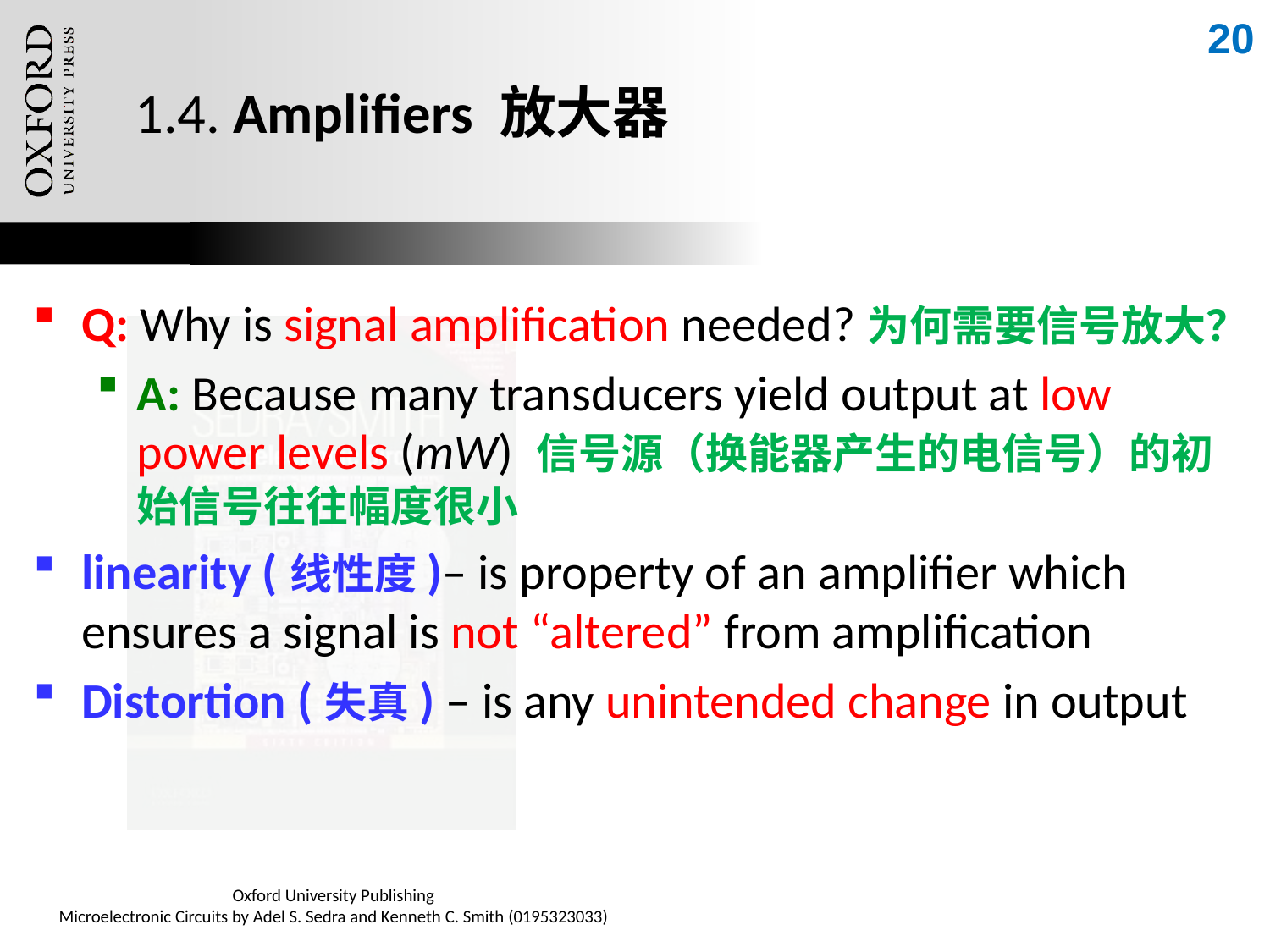

20
# 1.4. Amplifiers 放大器
Q: Why is signal amplification needed?为何需要信号放大？
A: Because many transducers yield output at low power levels (mW) 信号源（换能器产生的电信号）的初始信号往往幅度很小
linearity (线性度)– is property of an amplifier which ensures a signal is not “altered” from amplification
Distortion (失真) – is any unintended change in output

Oxford University Publishing
Microelectronic Circuits by Adel S. Sedra and Kenneth C. Smith (0195323033)